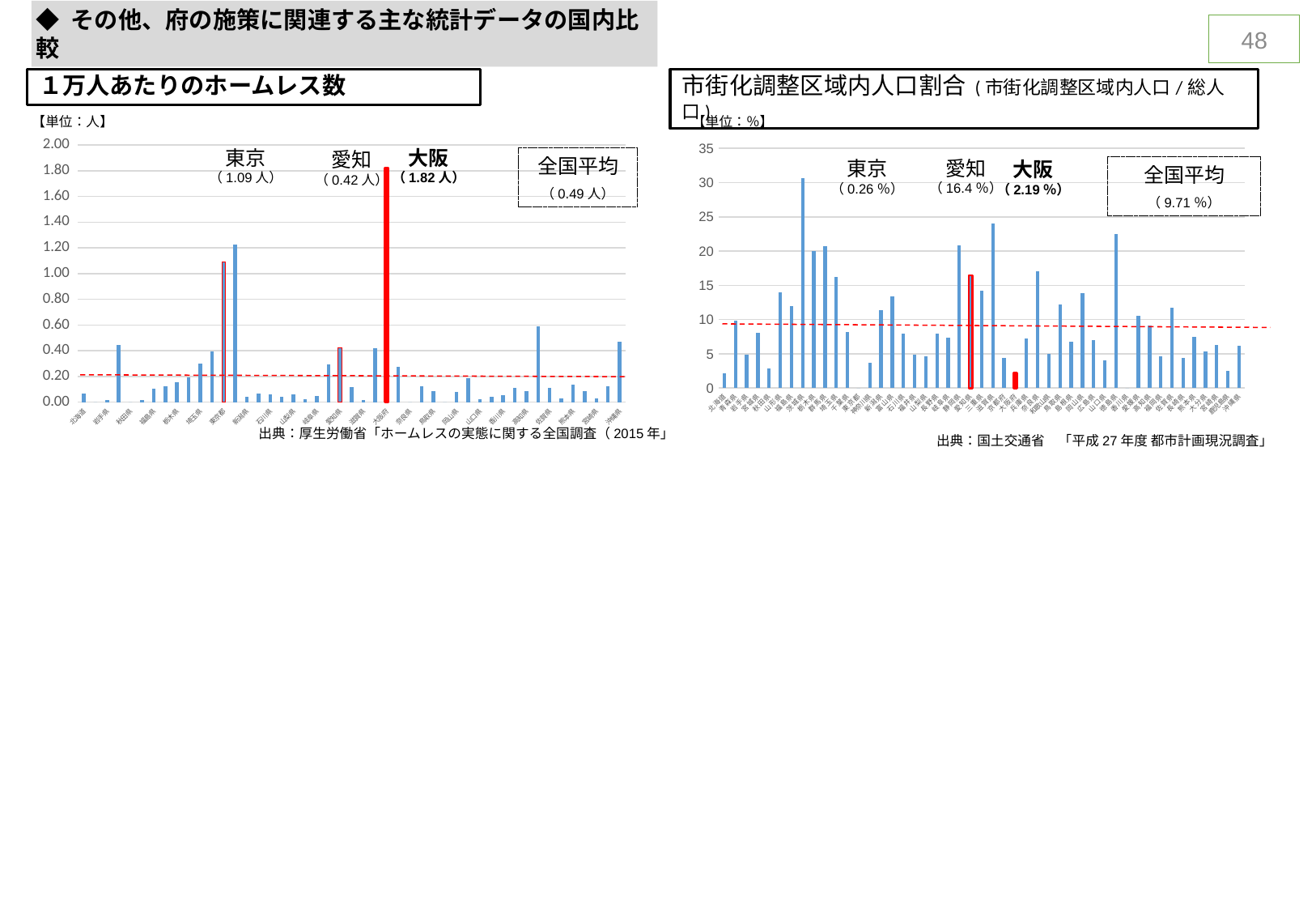

◆ その他、府の施策に関連する主な統計データの国内比較
48
１万人あたりのホームレス数
市街化調整区域内人口割合 (市街化調整区域内人口/総人口)
【単位：人】
【単位：％】

### Chart

| Category |  |
|---|---|
| 北海道 | 0.06503481313547142 |
| 青森県 | 0.0 |
| 岩手県 | 0.015629957627184873 |
| 宮城県 | 0.4456062580257329 |
| 秋田県 | 0.0 |
| 山形県 | 0.017795320008790888 |
| 福島県 | 0.10449107881291865 |
| 茨城県 | 0.12341548233513064 |
| 栃木県 | 0.1519560543090938 |
| 群馬県 | 0.19258887596516167 |
| 埼玉県 | 0.3000054771642161 |
| 千葉県 | 0.3937219191902635 |
| 東京都 | 1.0898782569731675 |
| 神奈川県 | 1.2239467538236557 |
| 新潟県 | 0.03905802460134777 |
| 富山県 | 0.06564584255501121 |
| 石川県 | 0.06065815834898892 |
| 福井県 | 0.038132038538780284 |
| 山梨県 | 0.059885259842142456 |
| 長野県 | 0.019058473301937676 |
| 岐阜県 | 0.0492149477607937 |
| 静岡県 | 0.2918678325165088 |
| 愛知県 | 0.4209469622863594 |
| 三重県 | 0.11564736365313501 |
| 滋賀県 | 0.014155123163726647 |
| 京都府 | 0.4175680453946267 |
| 大阪府 | 1.8225076642047164 |
| 兵庫県 | 0.2728192527281925 |
| 奈良県 | 0.0 |
| 和歌山県 | 0.12453571528644772 |
| 鳥取県 | 0.08719292830474278 |
| 島根県 | 0.0 |
| 岡山県 | 0.07806299683844863 |
| 広島県 | 0.18284171182036504 |
| 山口県 | 0.02135643245067198 |
| 徳島県 | 0.039696559499188204 |
| 香川県 | 0.051215707242822886 |
| 愛媛県 | 0.10828276528194666 |
| 高知県 | 0.08238634803288863 |
| 福岡県 | 0.5880558794218862 |
| 佐賀県 | 0.10806501191116576 |
| 長崎県 | 0.029044712156010767 |
| 熊本県 | 0.13436570987084095 |
| 大分県 | 0.08573843945751575 |
| 宮崎県 | 0.027172214780054507 |
| 鹿児島県 | 0.12134619036668999 |
| 沖縄県 | 0.46736599500825216 |

### Chart

| Category | 市街化調整区域内人口割合 (市街化調整区域内人口/総人口) |
|---|---|
| 北 海 道 | 2.16 |
| 青 森 県 | 9.81 |
| 岩 手 県 | 4.92 |
| 宮 城 県 | 8.1 |
| 秋 田 県 | 2.87 |
| 山 形 県 | 14.0 |
| 福 島 県 | 11.98 |
| 茨 城 県 | 30.63 |
| 栃 木 県 | 19.99 |
| 群 馬 県 | 20.73 |
| 埼 玉 県 | 16.26 |
| 千 葉 県 | 8.14 |
| 東 京 都 | 0.0 |
| 神奈川県 | 3.63 |
| 新 潟 県 | 11.41 |
| 富 山 県 | 13.33 |
| 石 川 県 | 7.97 |
| 福 井 県 | 4.92 |
| 山 梨 県 | 4.64 |
| 長 野 県 | 7.91 |
| 岐 阜 県 | 7.41 |
| 静 岡 県 | 20.82 |
| 愛 知 県 | 16.44 |
| 三 重 県 | 14.16 |
| 滋 賀 県 | 24.06 |
| 京 都 府 | 4.37 |
| 大 阪 府 | 2.19 |
| 兵 庫 県 | 7.26 |
| 奈 良 県 | 17.1 |
| 和歌山県 | 5.04 |
| 鳥 取 県 | 12.14 |
| 島 根 県 | 6.72 |
| 岡 山 県 | 13.83 |
| 広 島 県 | 6.94 |
| 山 口 県 | 4.0 |
| 徳 島 県 | 22.45 |
| 香 川 県 | 0.0 |
| 愛 媛 県 | 10.58 |
| 高 知 県 | 9.07 |
| 福 岡 県 | 4.6 |
| 佐 賀 県 | 11.76 |
| 長 崎 県 | 4.38 |
| 熊 本 県 | 7.5 |
| 大 分 県 | 5.31 |
| 宮 崎 県 | 6.33 |
| 鹿児島県 | 2.53 |
| 沖 縄 県 | 6.15 |
東京
（1.09人）
大阪
（1.82人）
愛知
（0.42人）
全国平均
（0.49人）
愛知
（16.4％）
東京
（0.26％）
大阪
（2.19％）
全国平均
（9.71％）
出典：厚生労働省「ホームレスの実態に関する全国調査（2015年」
出典：国土交通省　「平成27年度 都市計画現況調査」